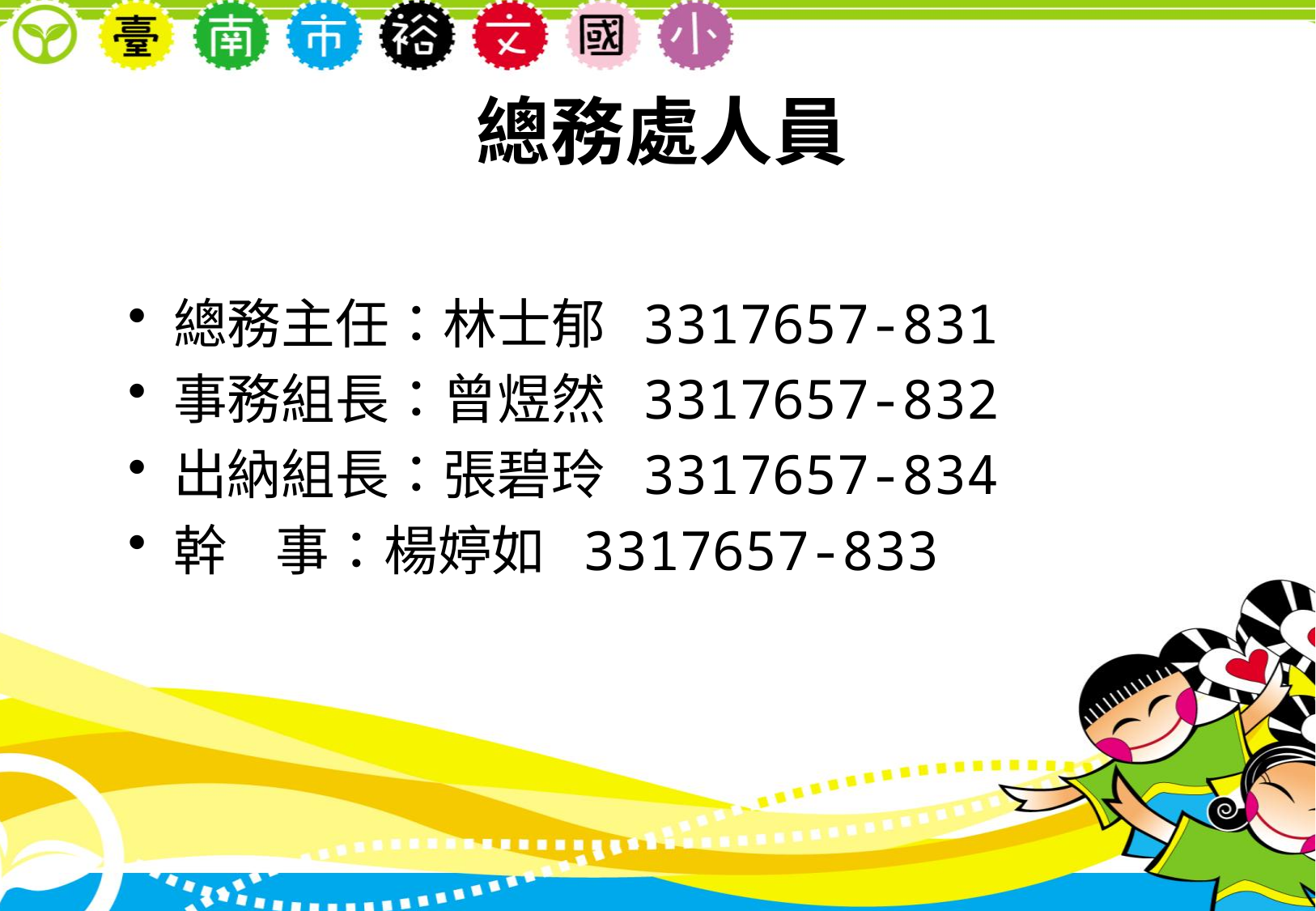

# 總務處人員
總務主任：林士郁  3317657-831
事務組長：曾煜然  3317657-832
出納組長：張碧玲  3317657-834
幹    事：楊婷如  3317657-833